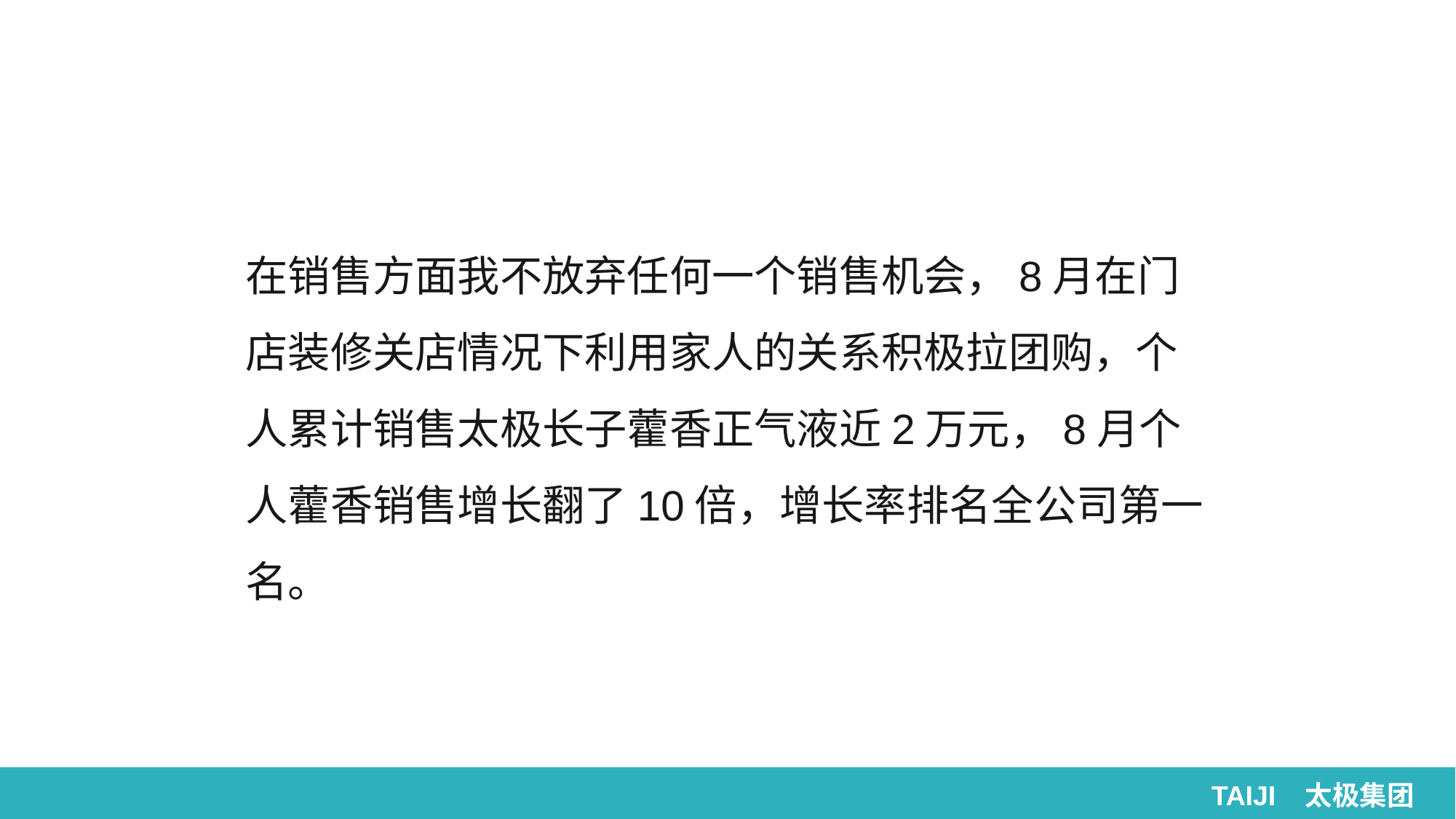

在销售方面我不放弃任何一个销售机会，8月在门店装修关店情况下利用家人的关系积极拉团购，个人累计销售太极长子藿香正气液近2万元，8月个人藿香销售增长翻了10倍，增长率排名全公司第一名。

TAIJI   太极集团